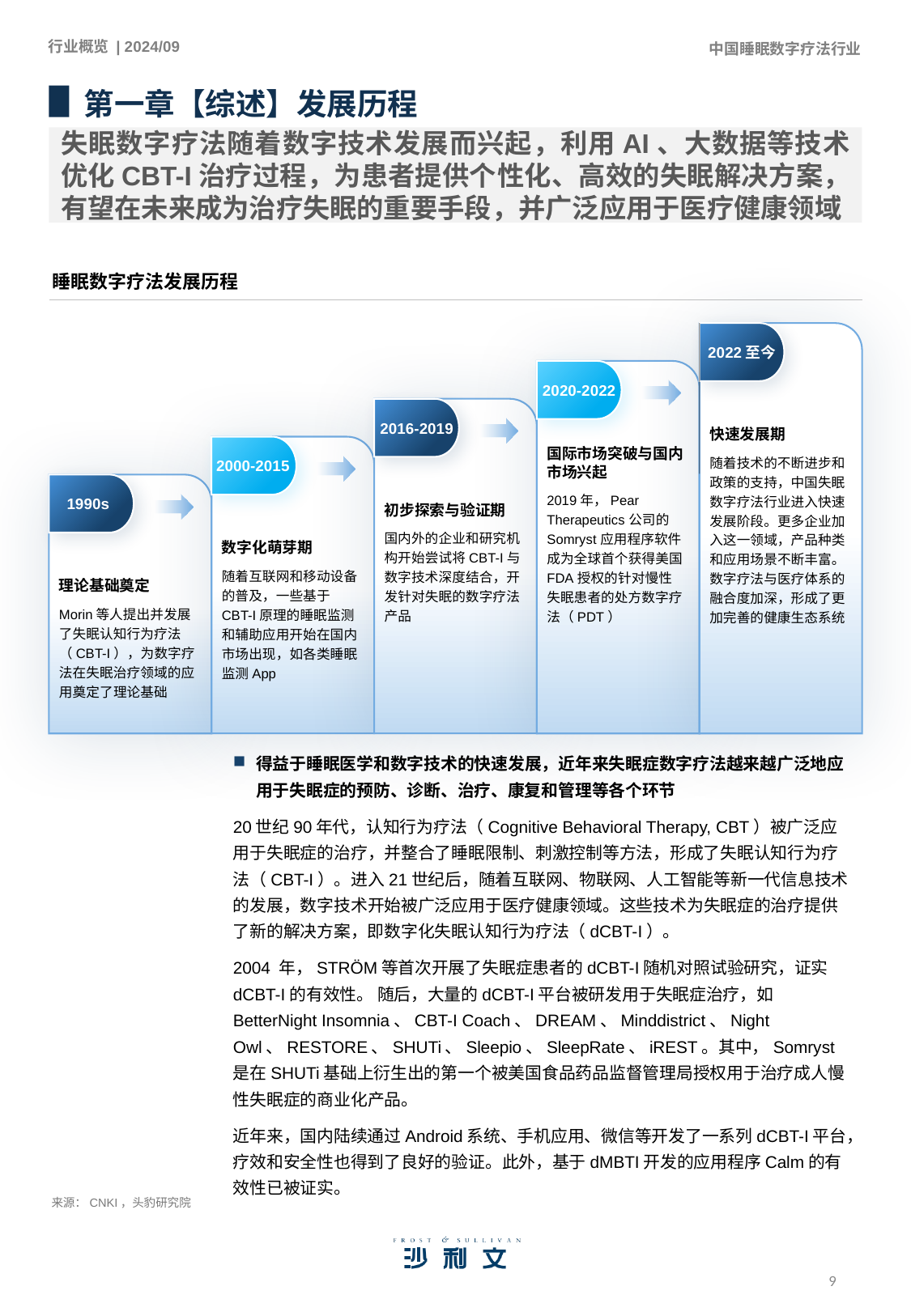

第一章【综述】发展历程

失眠数字疗法随着数字技术发展而兴起，利用AI、大数据等技术优化CBT-I治疗过程，为患者提供个性化、高效的失眠解决方案，有望在未来成为治疗失眠的重要手段，并广泛应用于医疗健康领域
睡眠数字疗法发展历程
2022至今
快速发展期
随着技术的不断进步和政策的支持，中国失眠数字疗法行业进入快速发展阶段。更多企业加入这一领域，产品种类和应用场景不断丰富。数字疗法与医疗体系的融合度加深，形成了更加完善的健康生态系统

2020-2022
国际市场突破与国内市场兴起
2019年，Pear Therapeutics公司的Somryst应用程序软件成为全球首个获得美国FDA授权的针对慢性失眠患者的处方数字疗法（PDT）

2016-2019
初步探索与验证期
国内外的企业和研究机构开始尝试将CBT-I与数字技术深度结合，开发针对失眠的数字疗法产品

2000-2015
数字化萌芽期
随着互联网和移动设备的普及，一些基于CBT-I原理的睡眠监测和辅助应用开始在国内市场出现，如各类睡眠监测App

1990s
理论基础奠定
Morin等人提出并发展了失眠认知行为疗法（CBT-I），为数字疗法在失眠治疗领域的应用奠定了理论基础

得益于睡眠医学和数字技术的快速发展，近年来失眠症数字疗法越来越广泛地应用于失眠症的预防、诊断、治疗、康复和管理等各个环节
20世纪90年代，认知行为疗法（Cognitive Behavioral Therapy, CBT）被广泛应用于失眠症的治疗，并整合了睡眠限制、刺激控制等方法，形成了失眠认知行为疗法（CBT-I）。进入21世纪后，随着互联网、物联网、人工智能等新一代信息技术的发展，数字技术开始被广泛应用于医疗健康领域。这些技术为失眠症的治疗提供了新的解决方案，即数字化失眠认知行为疗法（dCBT-I）。
2004 年，STRÖM等首次开展了失眠症患者的dCBT-I随机对照试验研究，证实dCBT-I的有效性。 随后，大量的dCBT-I平台被研发用于失眠症治疗，如BetterNight Insomnia、CBT-I Coach、DREAM、Minddistrict、Night Owl、RESTORE、SHUTi、Sleepio、SleepRate、iREST。其中，Somryst是在SHUTi基础上衍生出的第一个被美国食品药品监督管理局授权用于治疗成人慢性失眠症的商业化产品。
近年来，国内陆续通过Android系统、手机应用、微信等开发了一系列dCBT-I平台，疗效和安全性也得到了良好的验证。此外，基于dMBTI开发的应用程序Calm的有效性已被证实。
来源：CNKI，头豹研究院